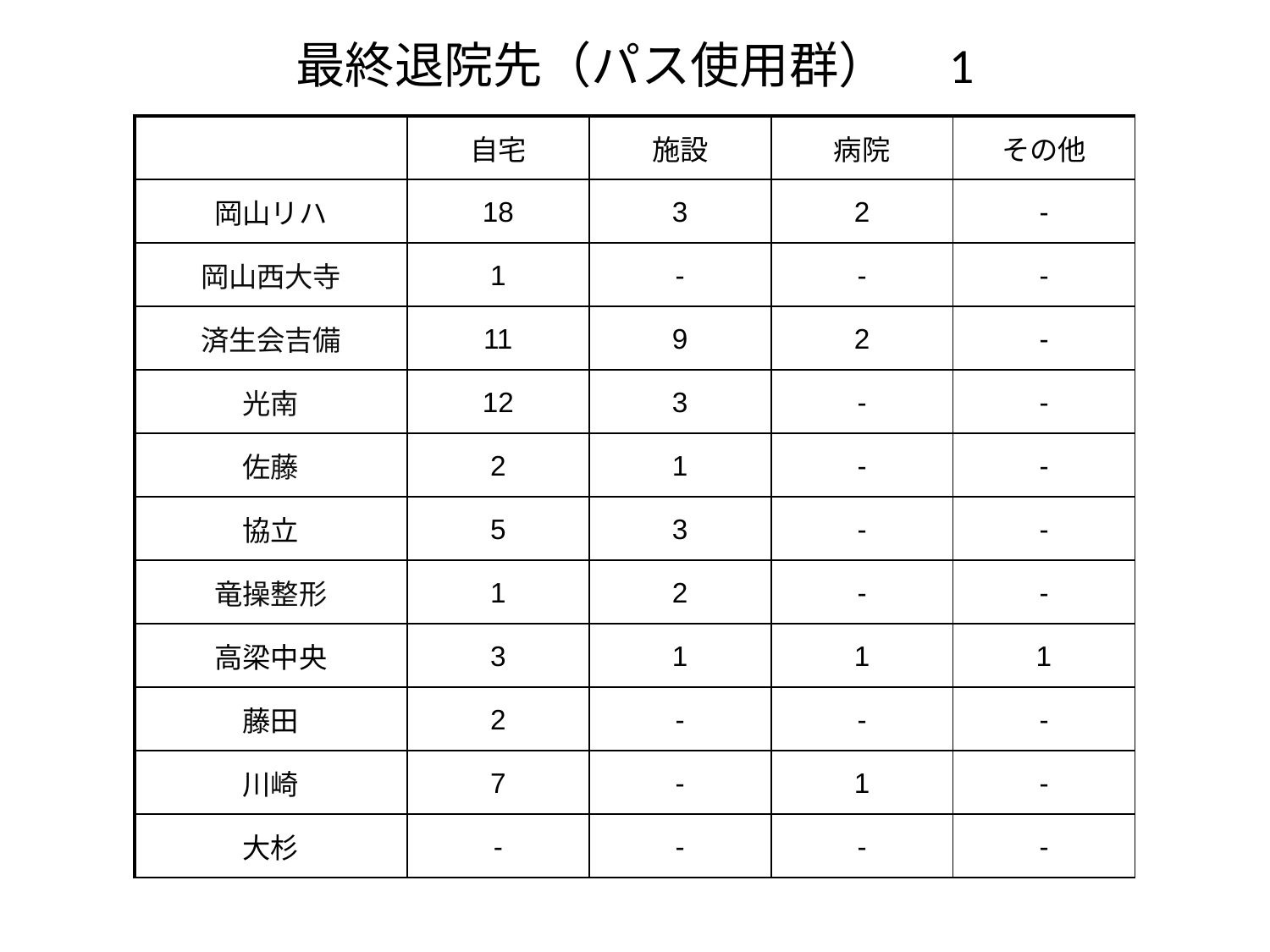

最終退院先（パス使用群）　1
|  | 自宅 | 施設 | 病院 | その他 |
| --- | --- | --- | --- | --- |
| 岡山リハ | 18 | 3 | 2 | - |
| 岡山西大寺 | 1 | - | - | - |
| 済生会吉備 | 11 | 9 | 2 | - |
| 光南 | 12 | 3 | - | - |
| 佐藤 | 2 | 1 | - | - |
| 協立 | 5 | 3 | - | - |
| 竜操整形 | 1 | 2 | - | - |
| 高梁中央 | 3 | 1 | 1 | 1 |
| 藤田 | 2 | - | - | - |
| 川崎 | 7 | - | 1 | - |
| 大杉 | - | - | - | - |